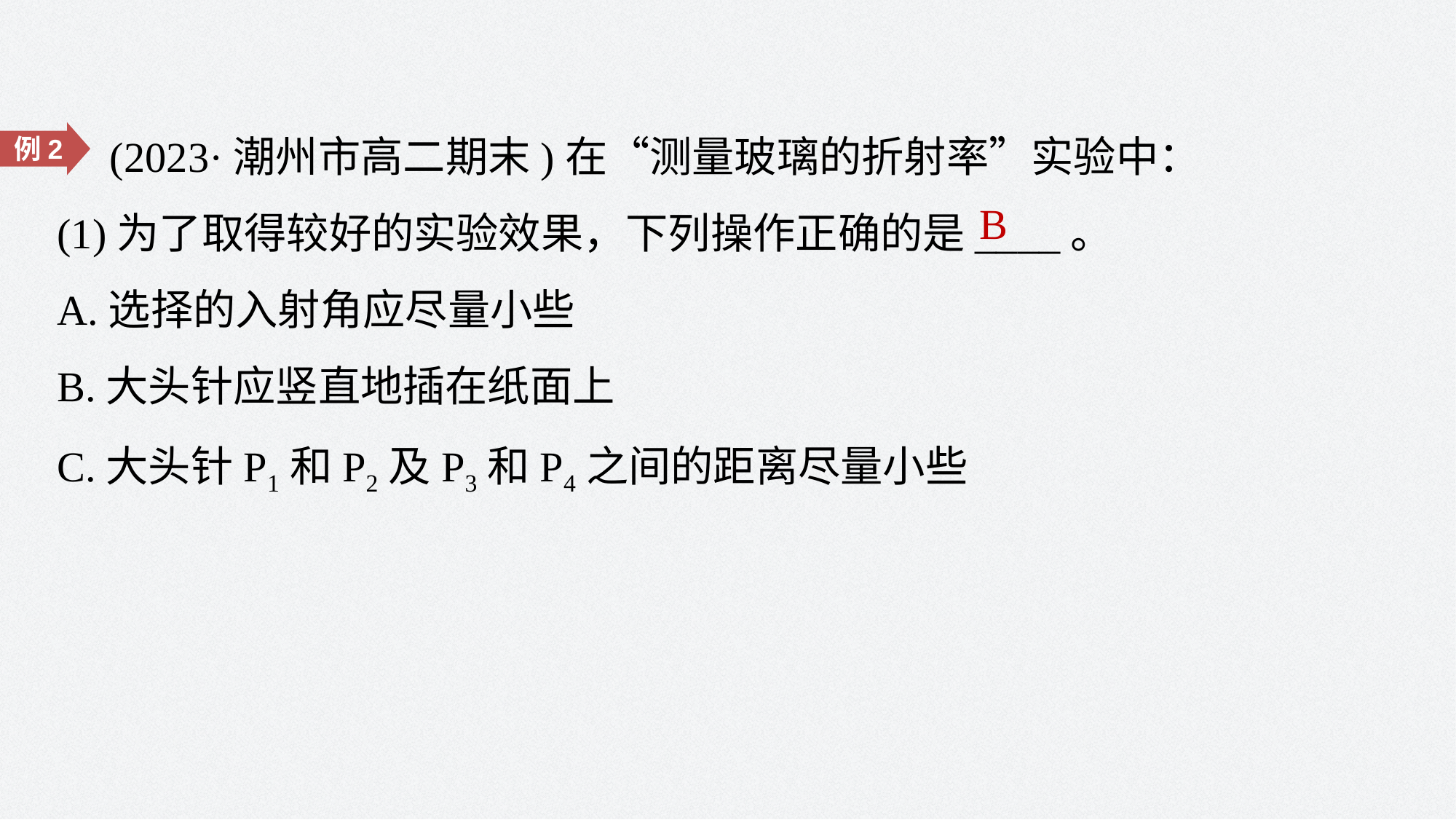

(2023·潮州市高二期末)在“测量玻璃的折射率”实验中：
(1)为了取得较好的实验效果，下列操作正确的是____。
A.选择的入射角应尽量小些
B.大头针应竖直地插在纸面上
C.大头针P1和P2及P3和P4之间的距离尽量小些

例2
B